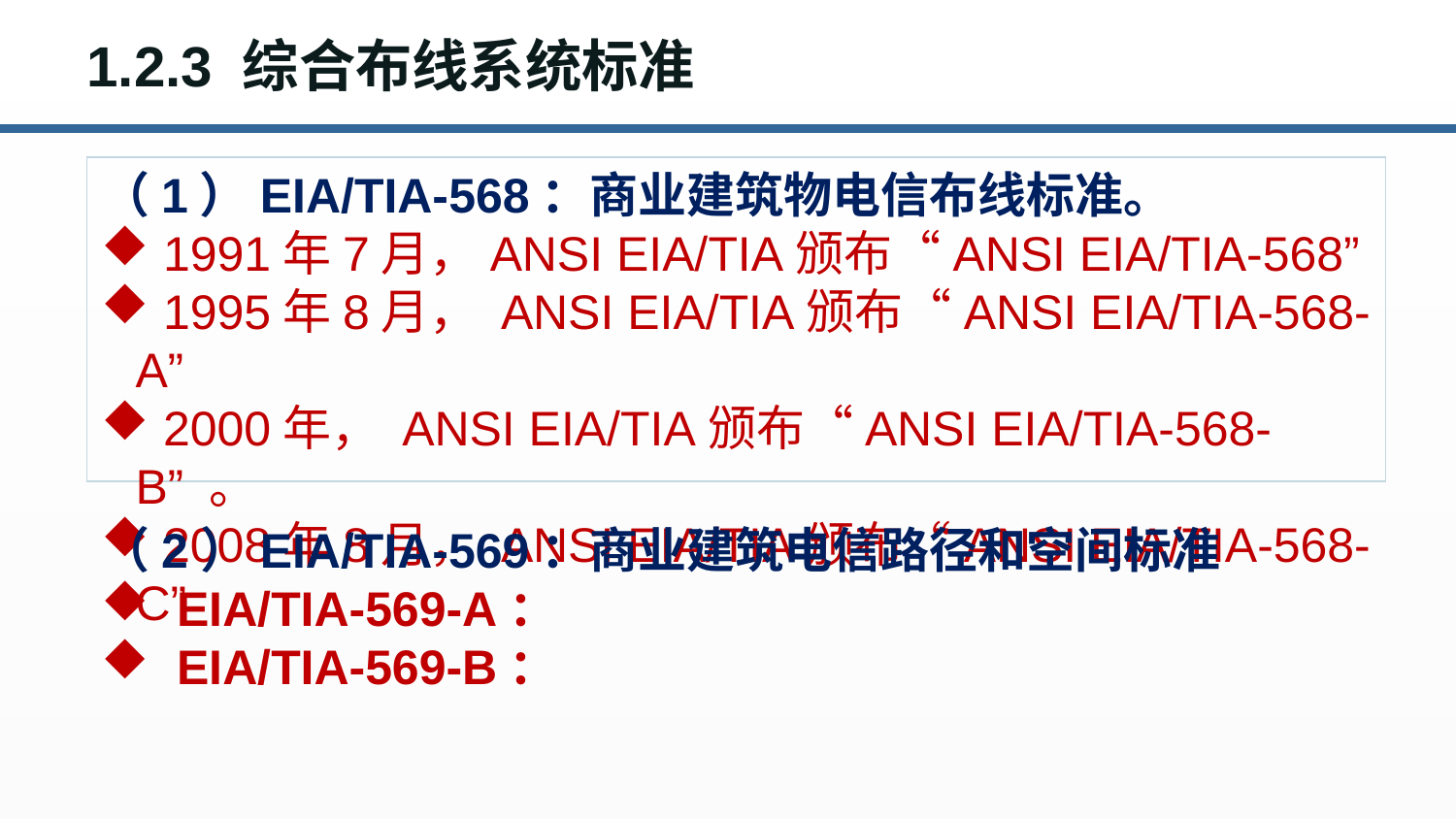

# 1.2.3 综合布线系统标准
（1）EIA/TIA-568：商业建筑物电信布线标准。
 1991年7月，ANSI EIA/TIA颁布“ANSI EIA/TIA-568”
 1995年8月， ANSI EIA/TIA颁布“ANSI EIA/TIA-568-A”
 2000年， ANSI EIA/TIA颁布“ANSI EIA/TIA-568-B” 。
 2008年8月， ANSI EIA/TIA颁布“ANSI EIA/TIA-568-C”
（2）EIA/TIA-569：商业建筑电信路径和空间标准
  EIA/TIA-569-A：
  EIA/TIA-569-B：